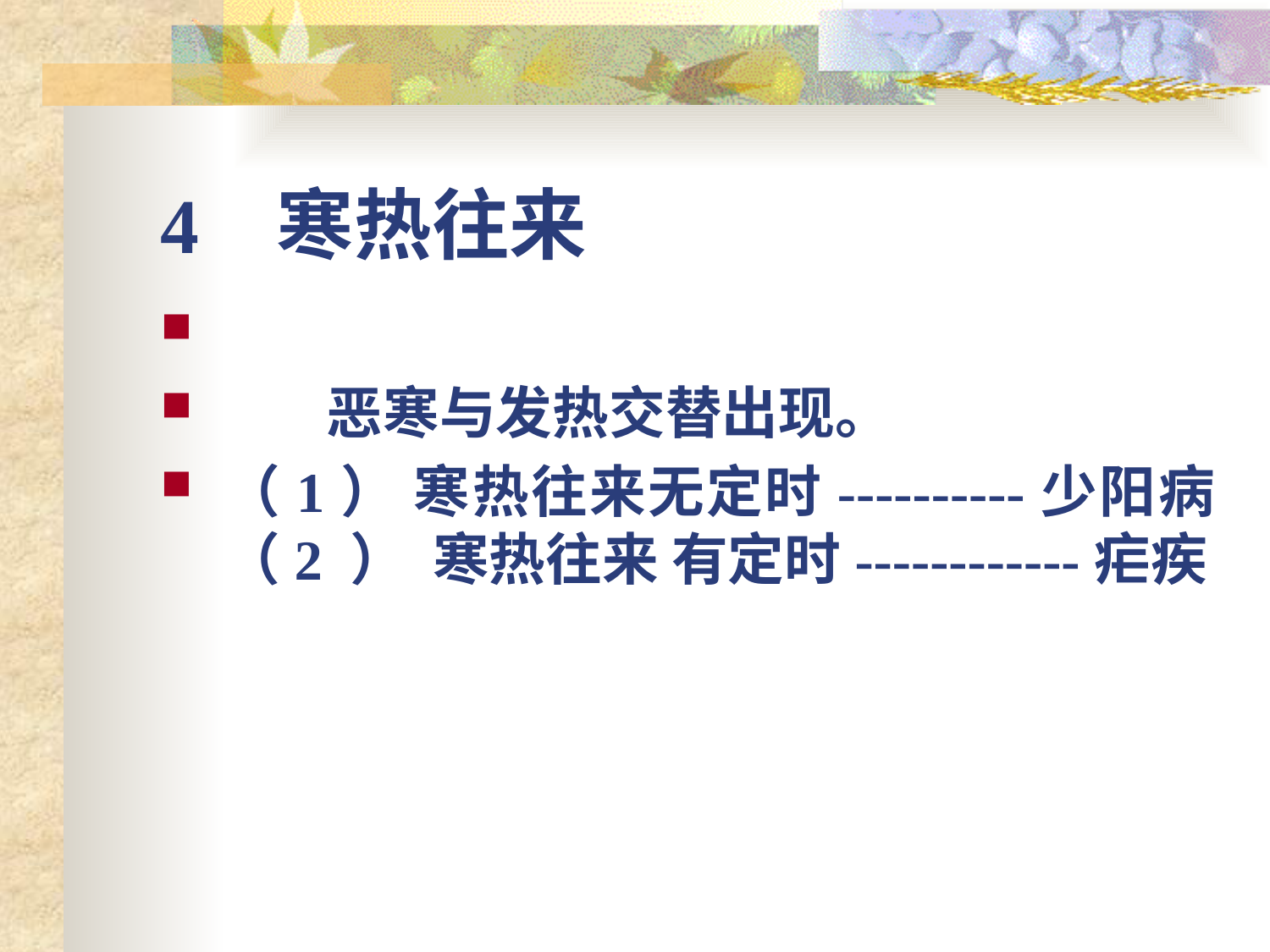

# 4   寒热往来

       恶寒与发热交替出现。
（1） 寒热往来无定时----------少阳病（2 ）  寒热往来 有定时------------疟疾